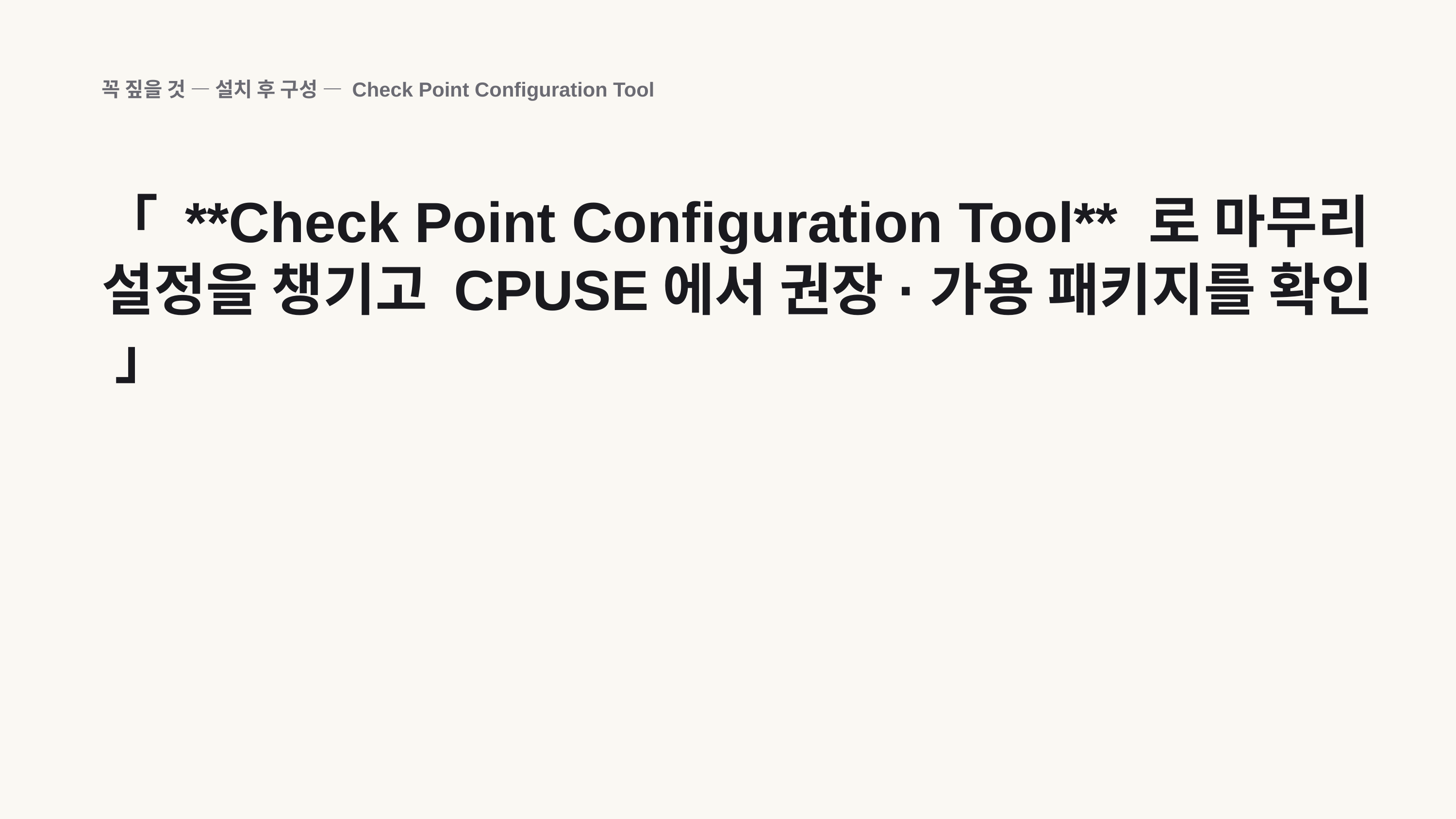

꼭 짚을 것 — 설치 후 구성 — Check Point Configuration Tool
「 **Check Point Configuration Tool** 로 마무리 설정을 챙기고 CPUSE에서 권장·가용 패키지를 확인 」